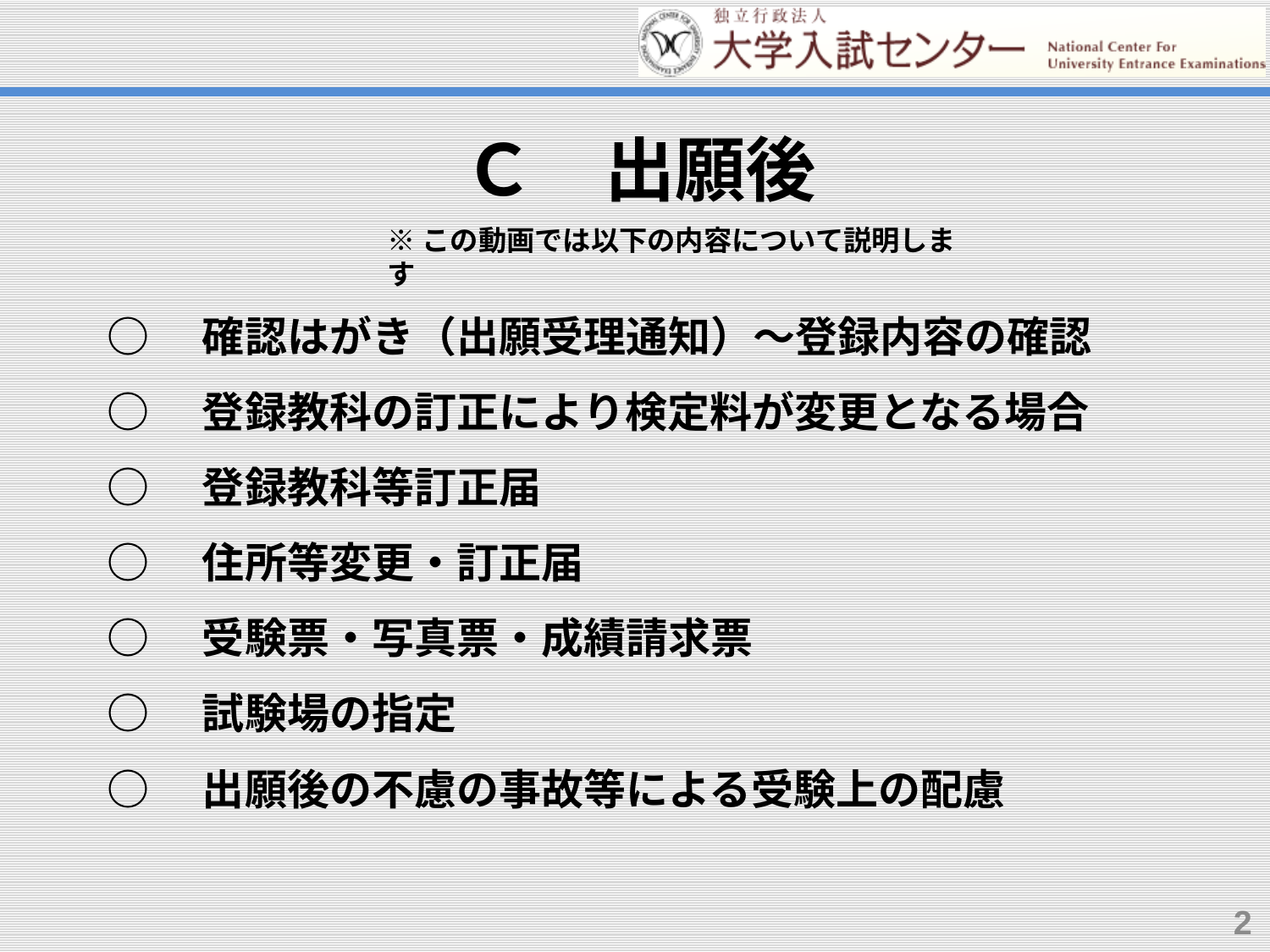

Ｃ　出願後
※この動画では以下の内容について説明します

○　確認はがき（出願受理通知）～登録内容の確認
○　登録教科の訂正により検定料が変更となる場合
○　登録教科等訂正届
○　住所等変更・訂正届
○　受験票・写真票・成績請求票
○　試験場の指定
○　出願後の不慮の事故等による受験上の配慮
2